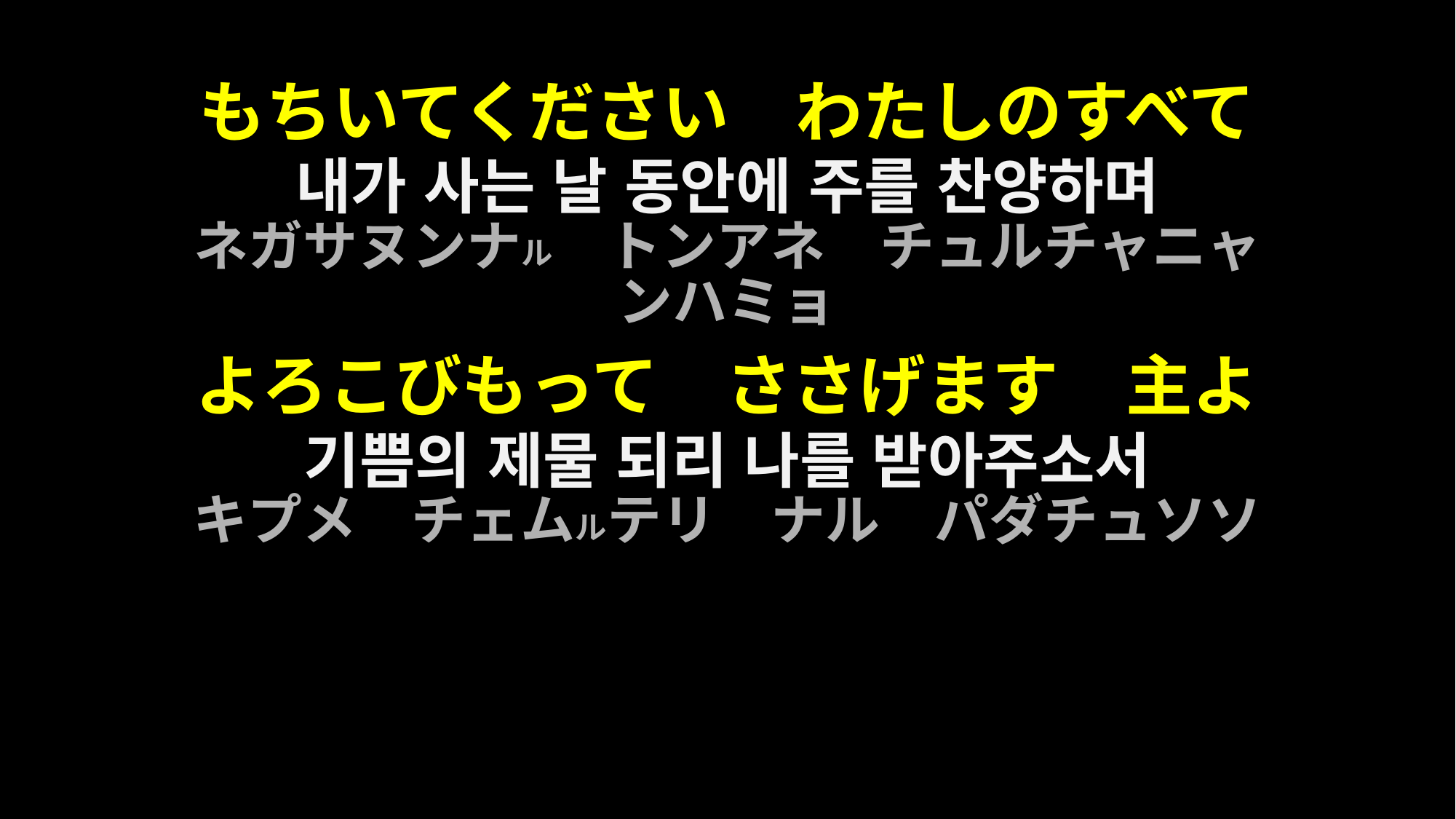

もちいてください　わたしのすべて
내가 사는 날 동안에 주를 찬양하며
ネガサヌンナル　トンアネ　チュルチャニャンハミョ
よろこびもって　ささげます　主よ
기쁨의 제물 되리 나를 받아주소서
キプメ　チェムルテリ　ナル　パダチュソソ